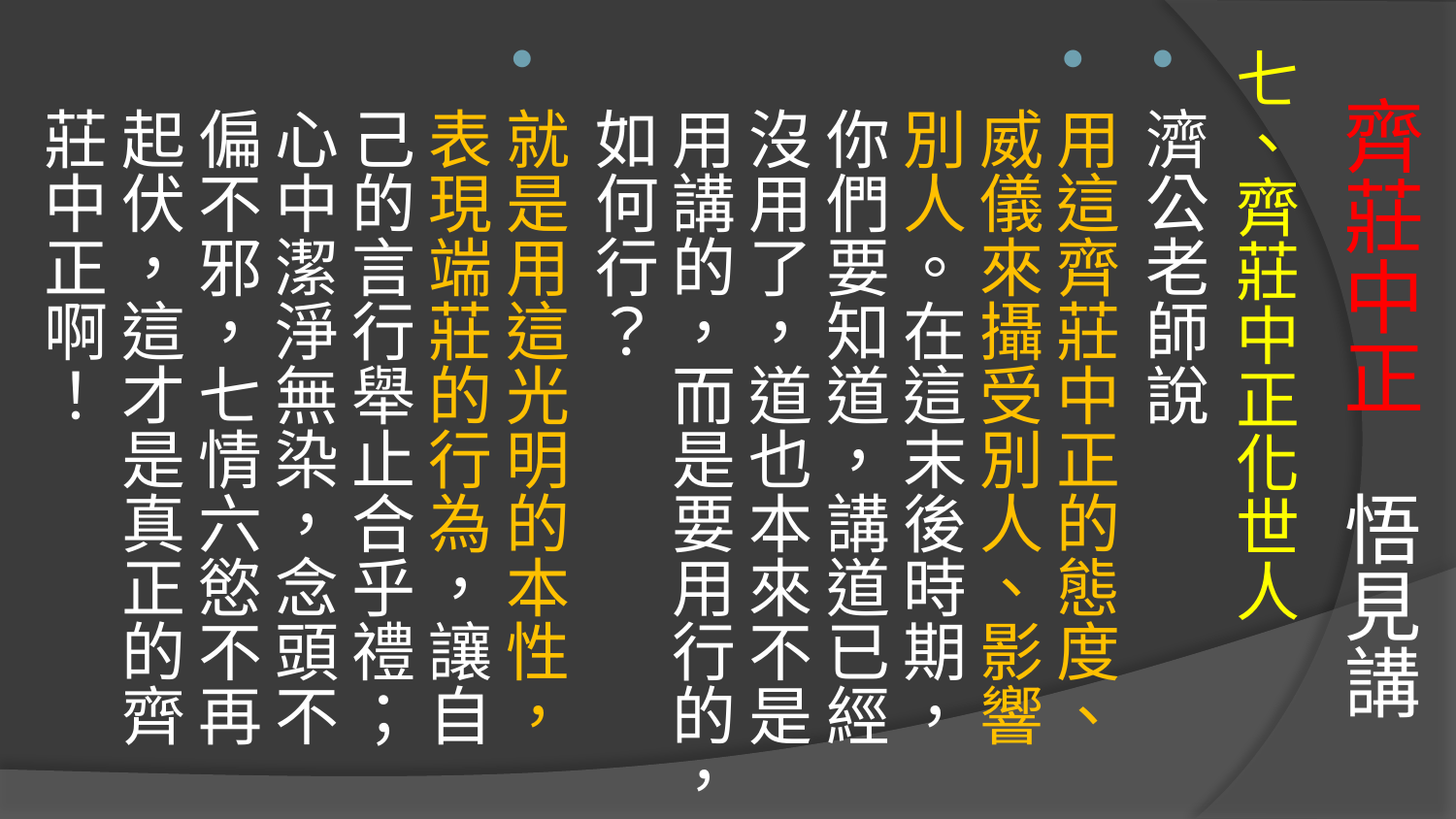

# 齊莊中正    悟見講
七、齊莊中正化世人
濟公老師說
用這齊莊中正的態度、威儀來攝受別人、影響別人。在這末後時期，你們要知道，講道已經沒用了，道也本來不是用講的，而是要用行的，如何行？
就是用這光明的本性，表現端莊的行為，讓自己的言行舉止合乎禮；心中潔淨無染，念頭不偏不邪，七情六慾不再起伏，這才是真正的齊莊中正啊！